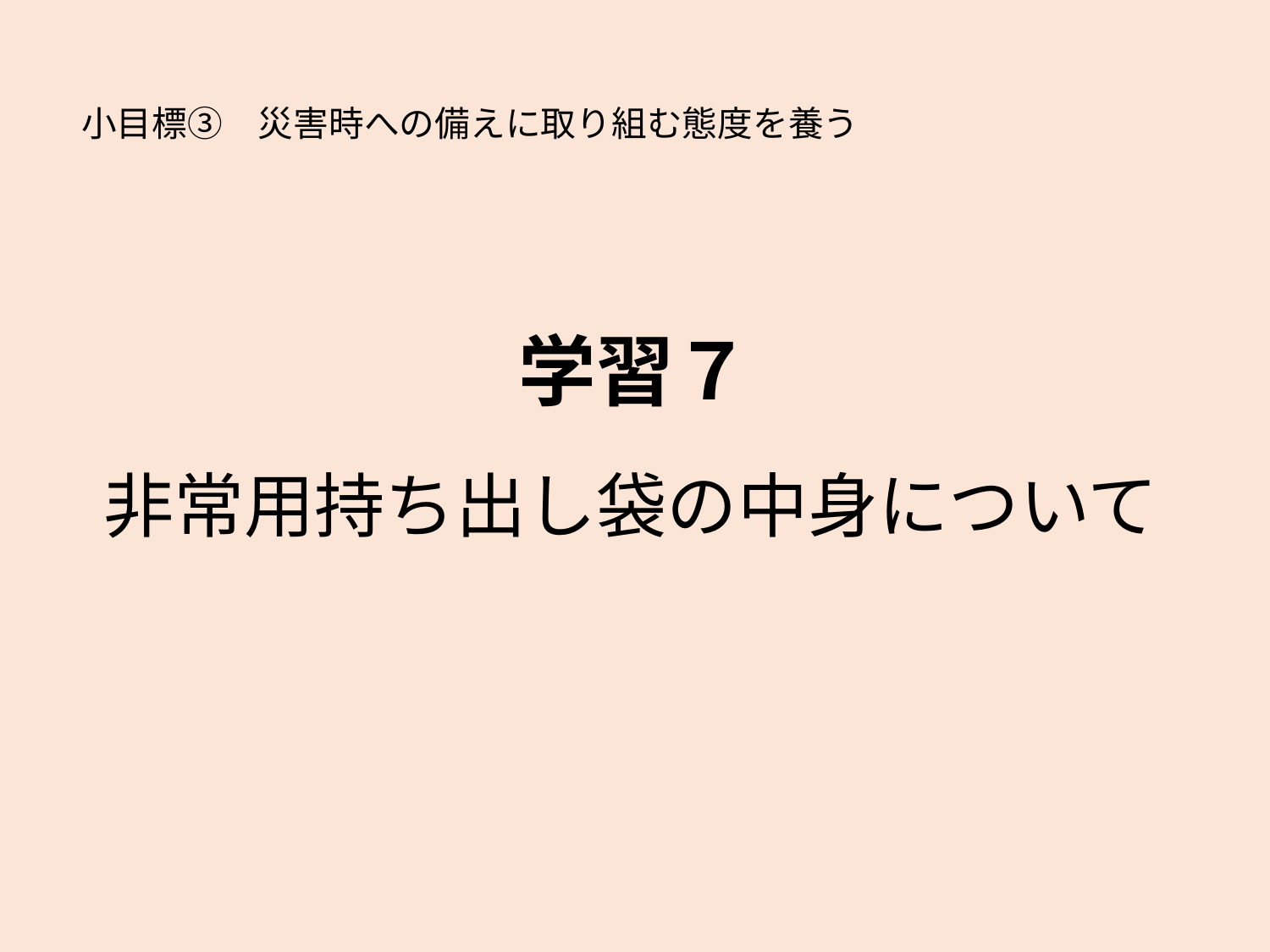

小目標③　災害時への備えに取り組む態度を養う
# 非常用持ち出し袋の中身について
学習７